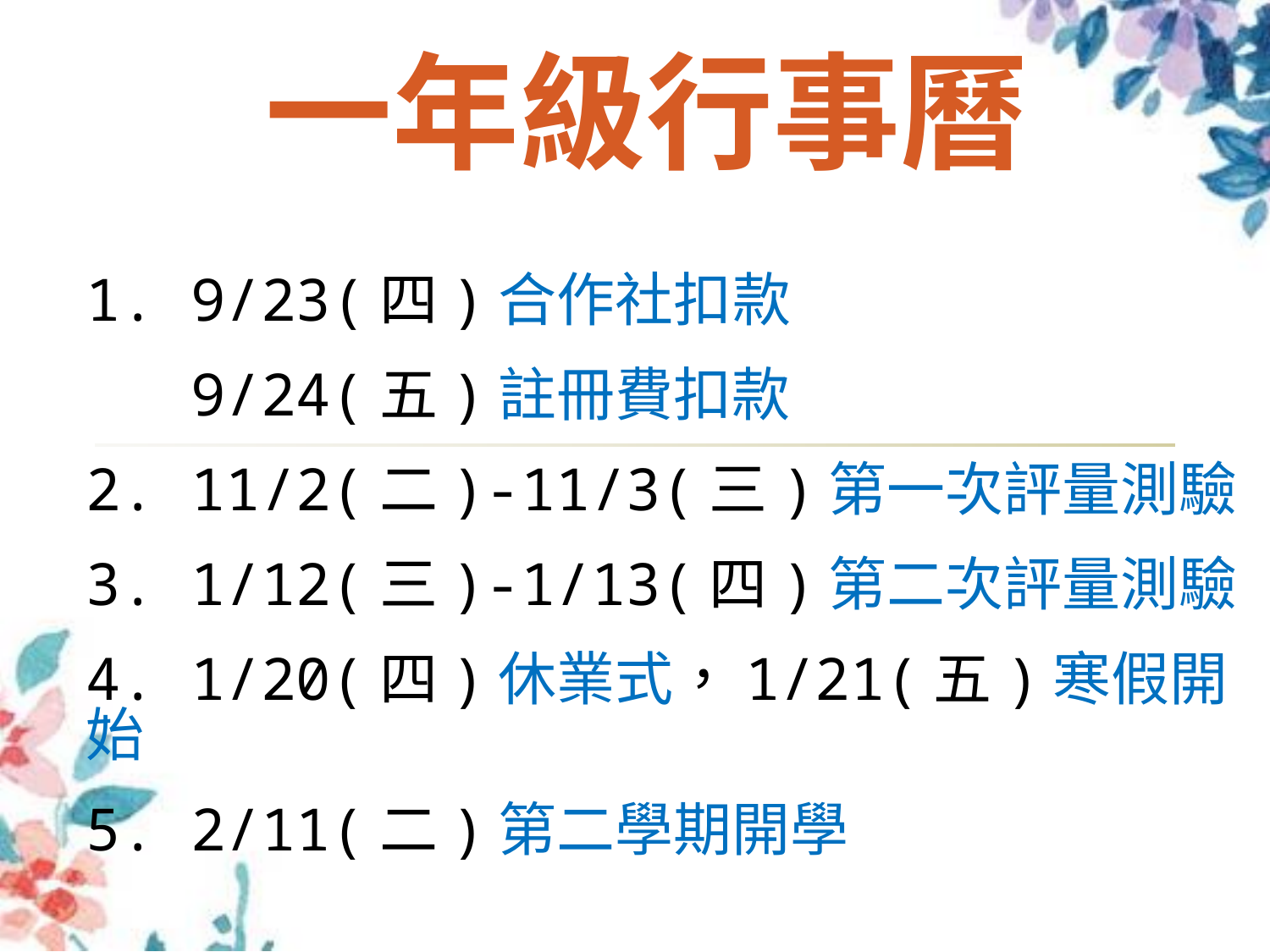

一年級行事曆

1. 9/23(四)合作社扣款
   9/24(五)註冊費扣款
2. 11/2(二)-11/3(三)第一次評量測驗
3. 1/12(三)-1/13(四)第二次評量測驗
4. 1/20(四)休業式，1/21(五)寒假開始
5. 2/11(二)第二學期開學